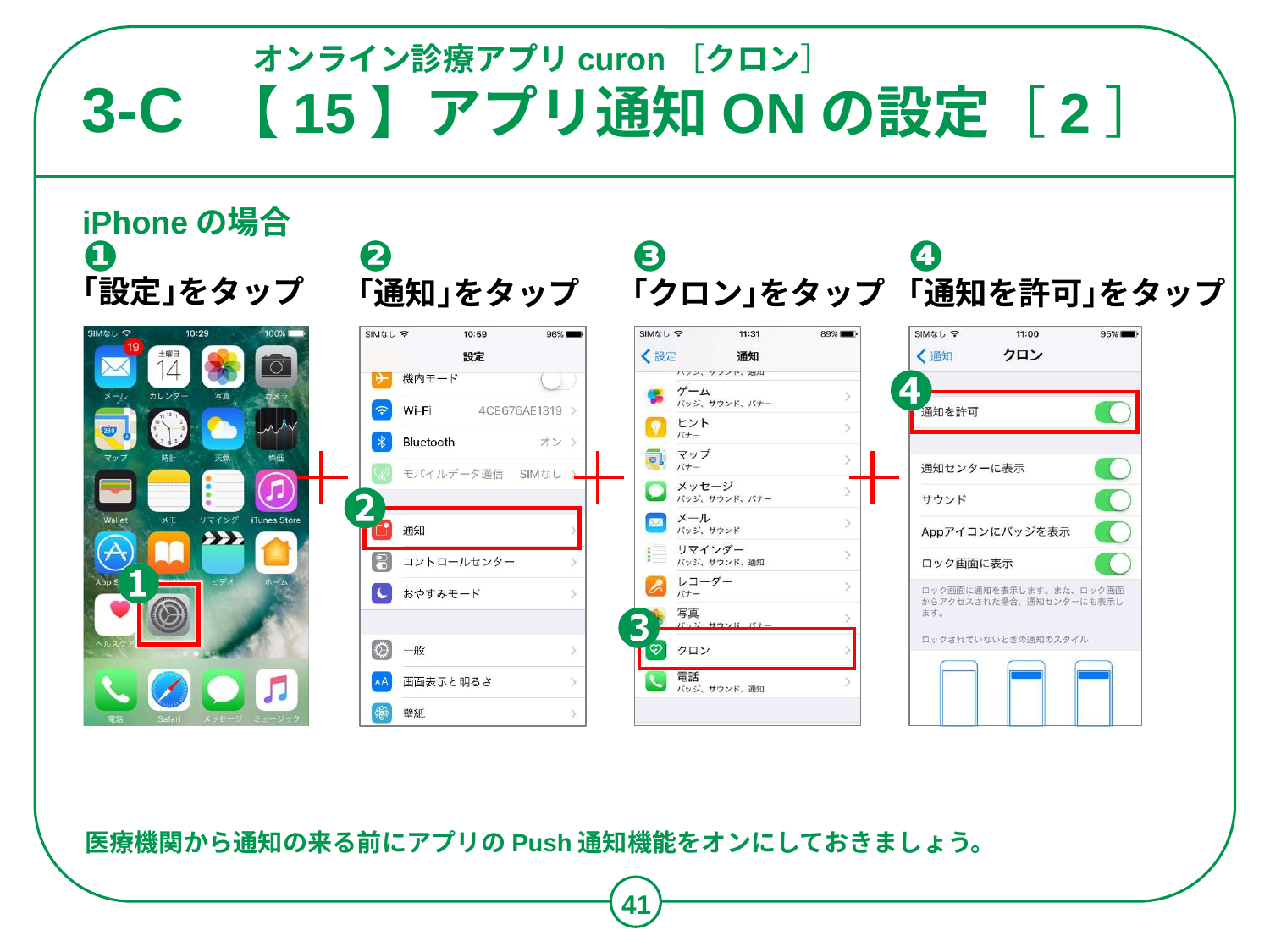

オンライン診療アプリcuron［クロン］
【15】アプリ通知ONの設定［2］
3-C
iPhoneの場合
❶
｢設定｣をタップ
❷
｢通知｣をタップ
❸
｢クロン｣をタップ
❹
｢通知を許可｣をタップ

医療機関から通知の来る前にアプリのPush通知機能をオンにしておきましょう。